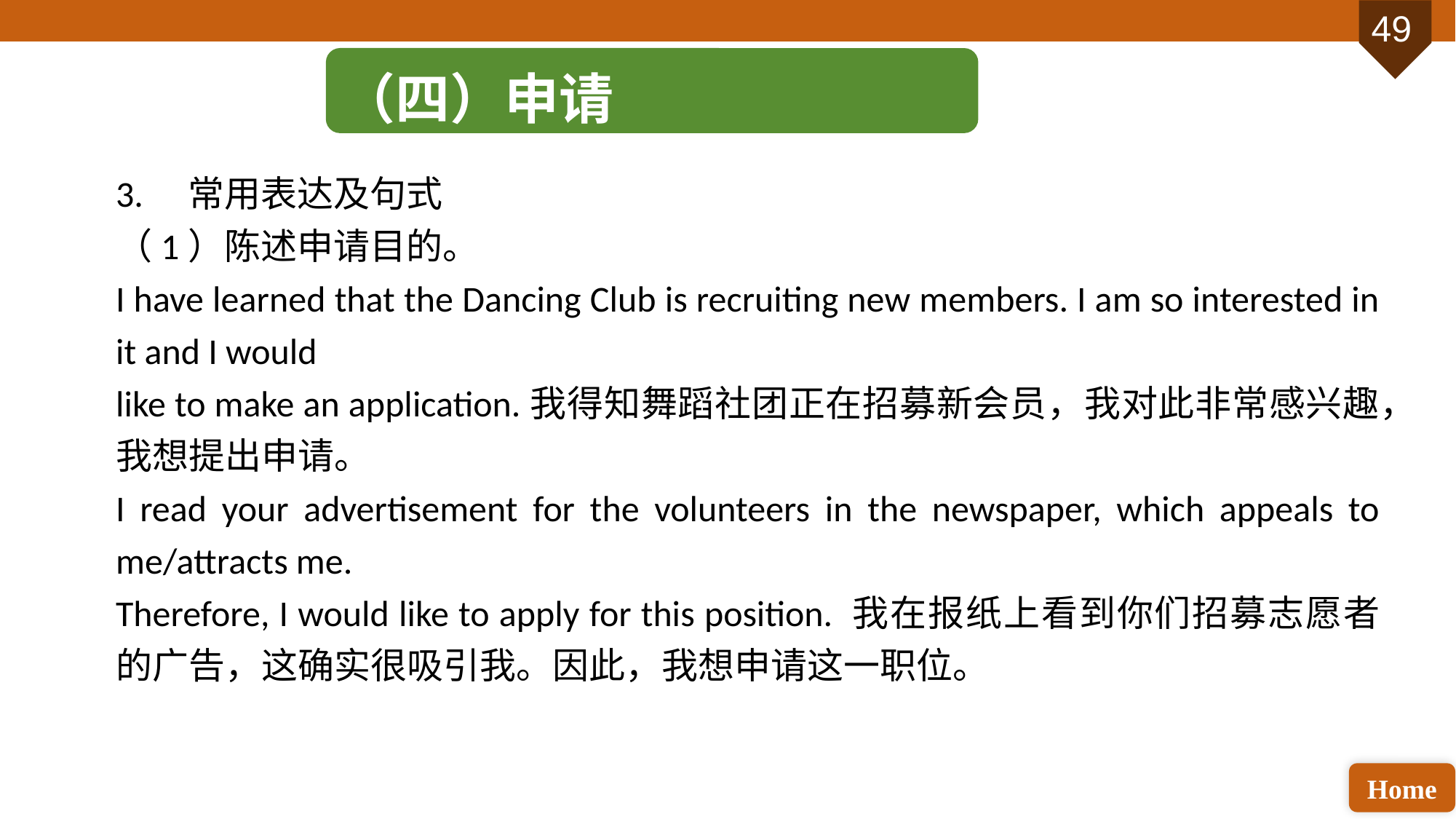

（四）申请
3. 常用表达及句式
（1）陈述申请目的。
I have learned that the Dancing Club is recruiting new members. I am so interested in it and I would
like to make an application.我得知舞蹈社团正在招募新会员，我对此非常感兴趣，我想提出申请。
I read your advertisement for the volunteers in the newspaper, which appeals to me/attracts me.
Therefore, I would like to apply for this position. 我在报纸上看到你们招募志愿者的广告，这确实很吸引我。因此，我想申请这一职位。